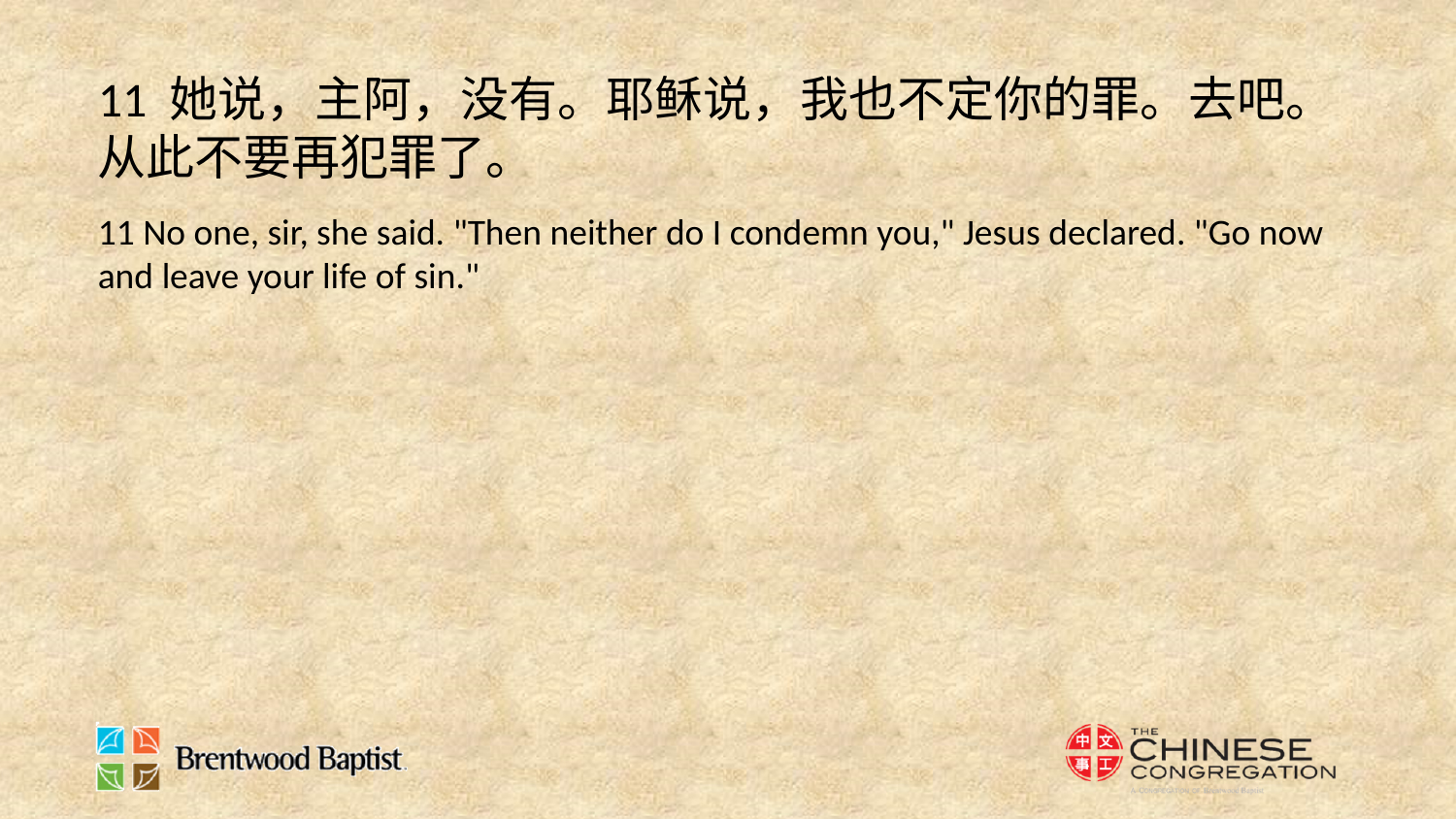

11 她说，主阿，没有。耶稣说，我也不定你的罪。去吧。从此不要再犯罪了。

11 No one, sir, she said. "Then neither do I condemn you," Jesus declared. "Go now and leave your life of sin."